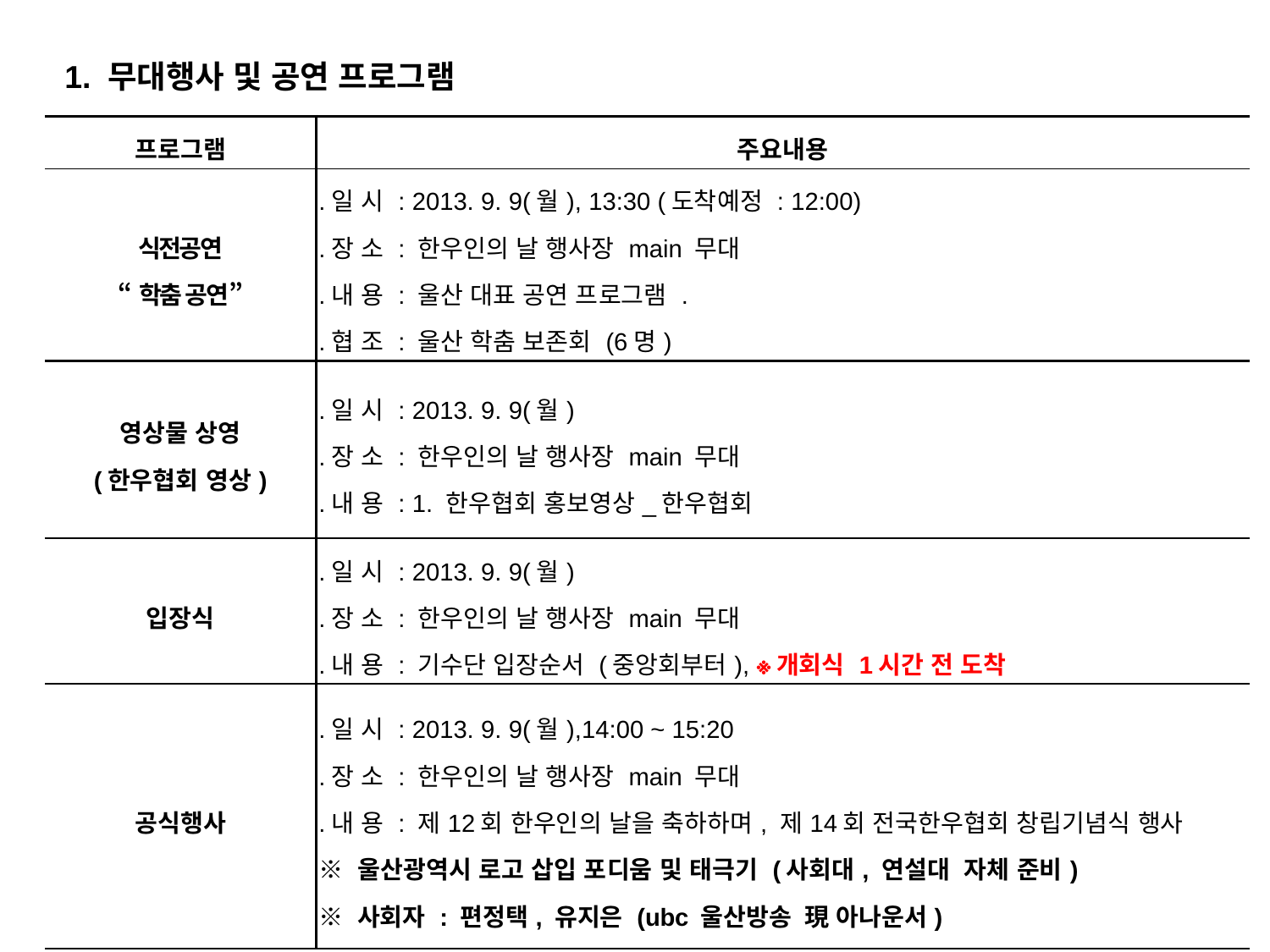

1. 무대행사 및 공연 프로그램
| 프로그램 | 주요내용 |
| --- | --- |
| 식전공연 “학춤 공연” | .일 시 : 2013. 9. 9(월), 13:30 (도착예정 : 12:00) .장 소 : 한우인의 날 행사장 main 무대 .내 용 : 울산 대표 공연 프로그램 . .협 조 : 울산 학춤 보존회 (6명) |
| 영상물 상영 (한우협회 영상) | .일 시 : 2013. 9. 9(월) .장 소 : 한우인의 날 행사장 main 무대 .내 용 : 1. 한우협회 홍보영상\_한우협회 |
| 입장식 | .일 시 : 2013. 9. 9(월) .장 소 : 한우인의 날 행사장 main 무대 .내 용 : 기수단 입장순서 (중앙회부터), ※개회식 1시간 전 도착 |
| 공식행사 | .일 시 : 2013. 9. 9(월),14:00 ~ 15:20 .장 소 : 한우인의 날 행사장 main 무대 .내 용 : 제12회 한우인의 날을 축하하며, 제14회 전국한우협회 창립기념식 행사 ※ 울산광역시 로고 삽입 포디움 및 태극기 (사회대, 연설대 자체 준비) ※ 사회자 : 편정택, 유지은 (ubc 울산방송 現 아나운서) |